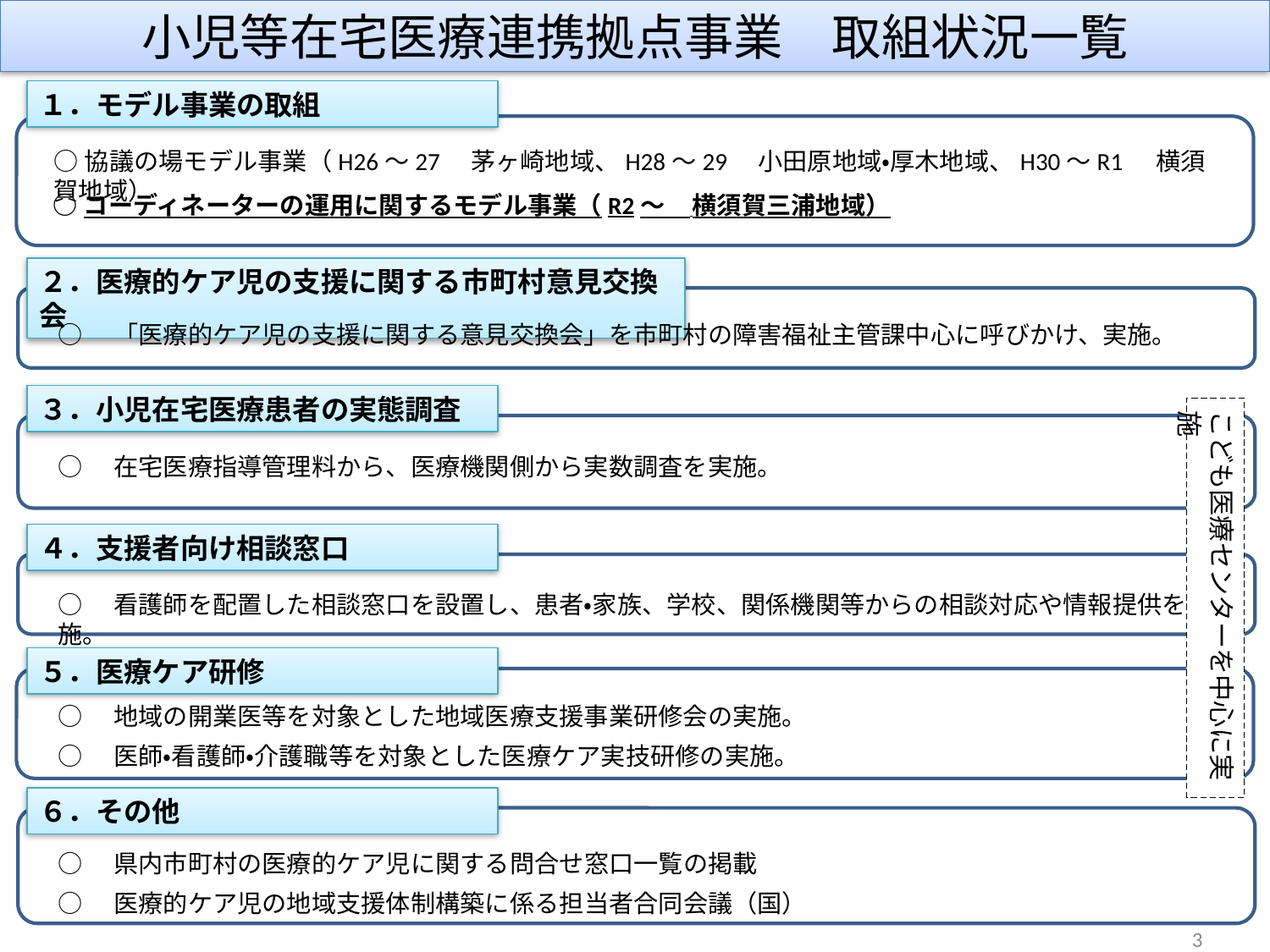

小児等在宅医療連携拠点事業　取組状況一覧
１．モデル事業の取組

○協議の場モデル事業（H26～27　茅ヶ崎地域、H28～29　小田原地域・厚木地域、H30～R1　 横須賀地域）
○コーディネーターの運用に関するモデル事業（R2～　 横須賀三浦地域）
２．医療的ケア児の支援に関する市町村意見交換会

○　「医療的ケア児の支援に関する意見交換会」を市町村の障害福祉主管課中心に呼びかけ、実施。
３．小児在宅医療患者の実態調査
こども医療センターを中心に実施

○　在宅医療指導管理料から、医療機関側から実数調査を実施。
４．支援者向け相談窓口

○　看護師を配置した相談窓口を設置し、患者・家族、学校、関係機関等からの相談対応や情報提供を実施。
５．医療ケア研修

○　地域の開業医等を対象とした地域医療支援事業研修会の実施。
○　医師・看護師・介護職等を対象とした医療ケア実技研修の実施。
６．その他

○　県内市町村の医療的ケア児に関する問合せ窓口一覧の掲載
○　医療的ケア児の地域支援体制構築に係る担当者合同会議（国）
3